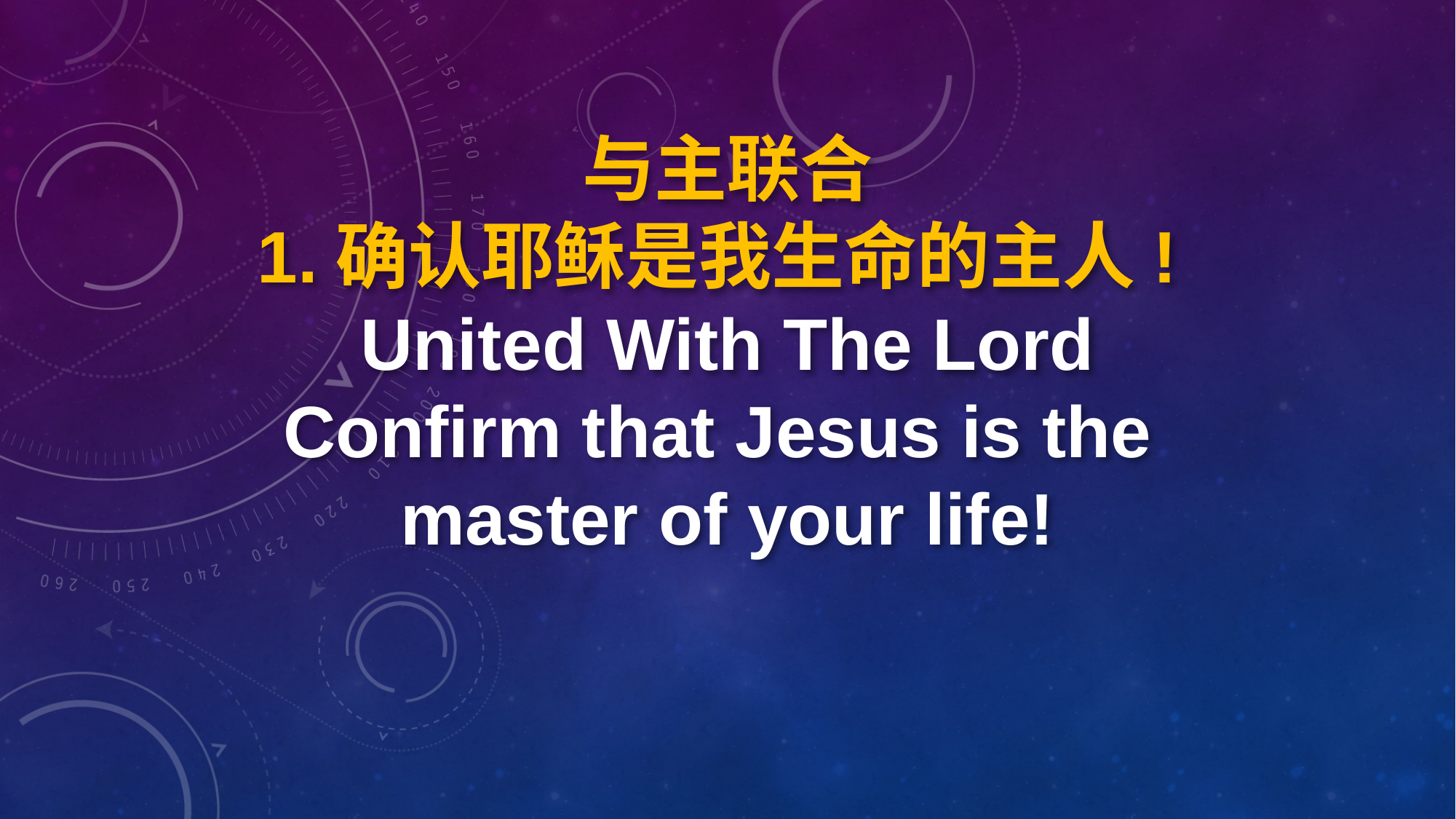

与主联合
1.确认耶稣是我生命的主人!
United With The Lord
Confirm that Jesus is the
master of your life!